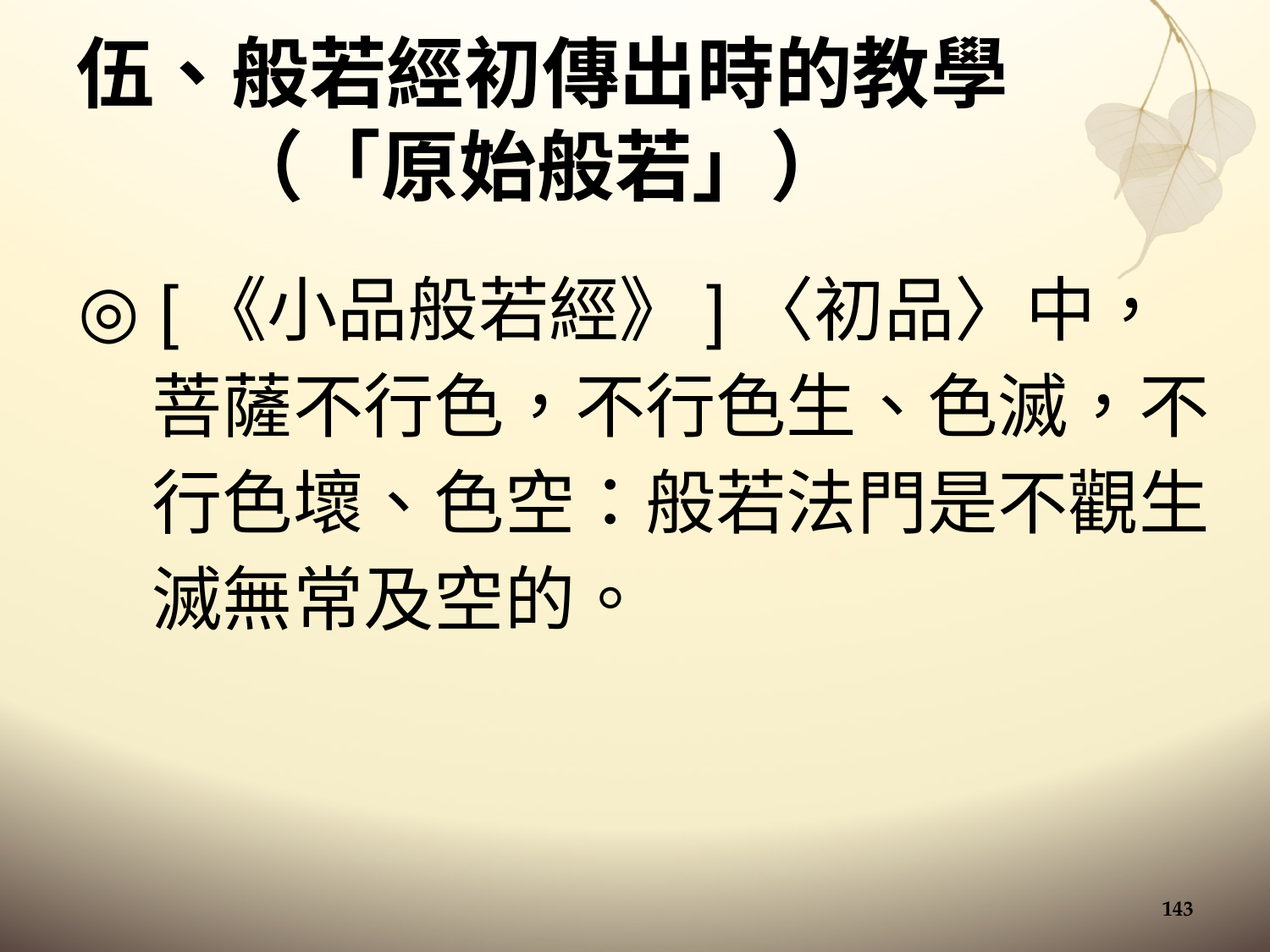

# 伍、般若經初傳出時的教學 （「原始般若」）

◎ [《小品般若經》]〈初品〉中，菩薩不行色，不行色生、色滅，不行色壞、色空：般若法門是不觀生滅無常及空的。

143